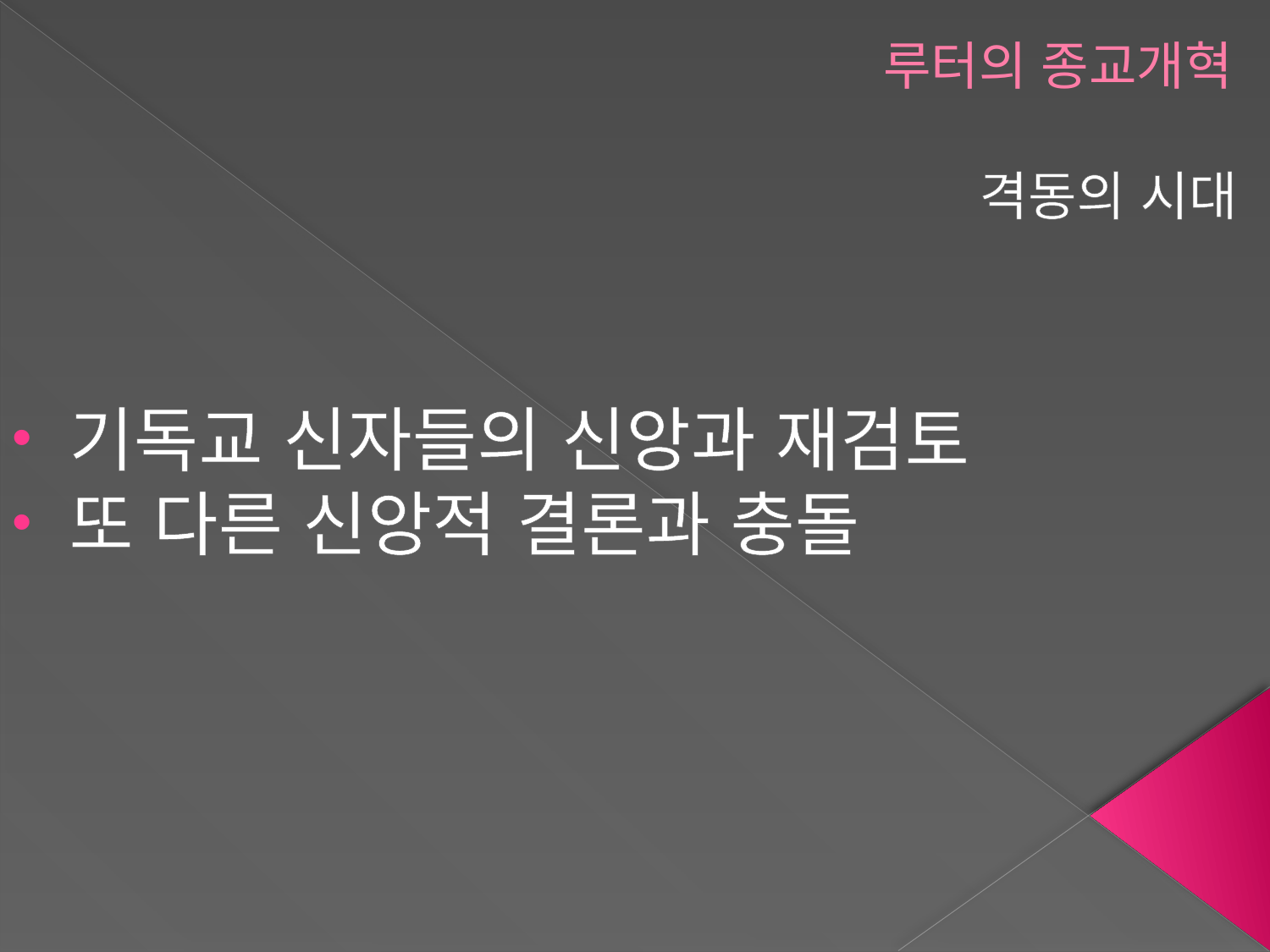

# 루터의 종교개혁
격동의 시대

 기독교 신자들의 신앙과 재검토
 또 다른 신앙적 결론과 충돌